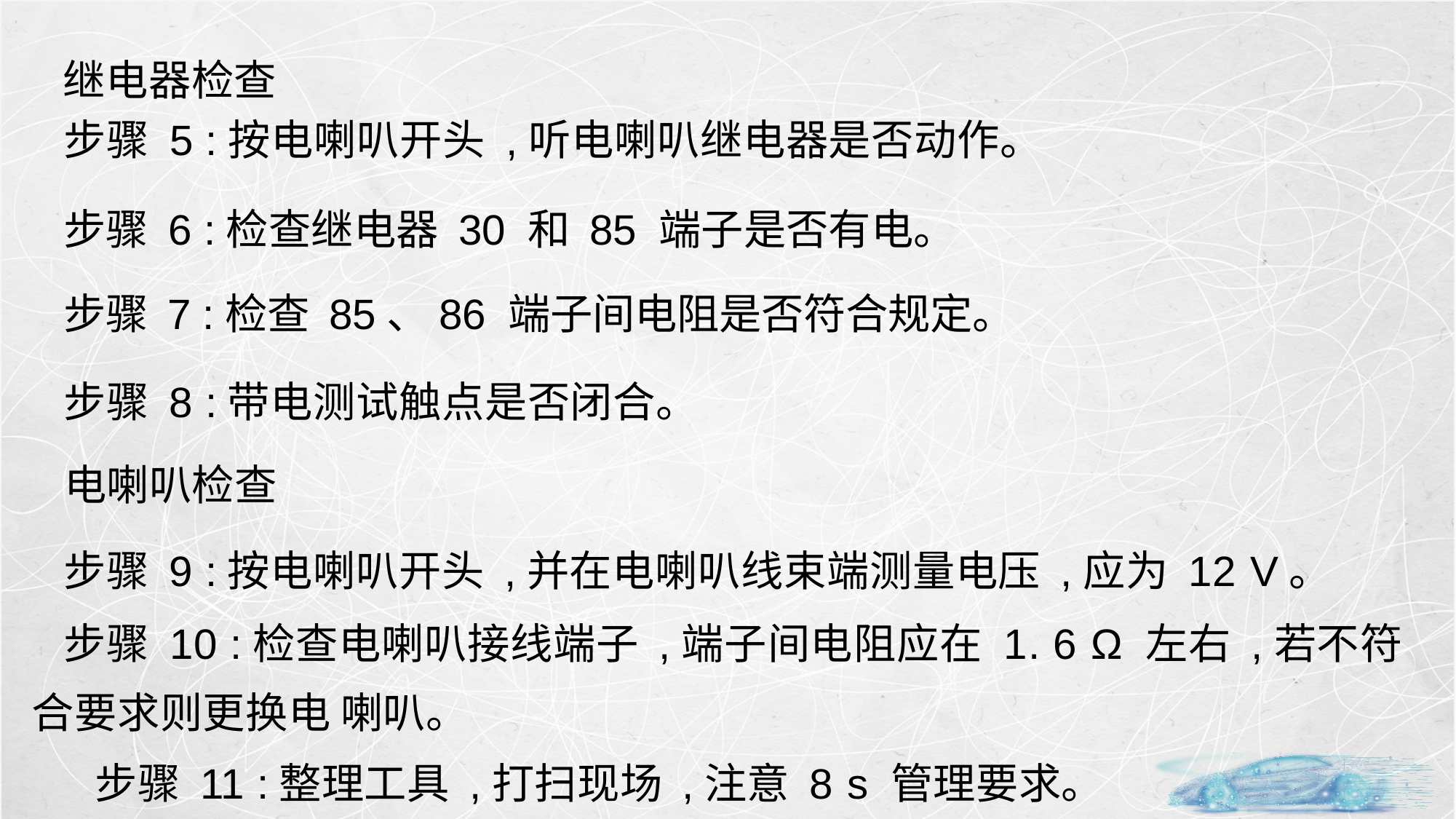

继电器检查
步骤 5 :按电喇叭开头 ,听电喇叭继电器是否动作。

步骤 6 :检查继电器 30 和 85 端子是否有电。

步骤 7 :检查 85、86 端子间电阻是否符合规定。

步骤 8 :带电测试触点是否闭合。

电喇叭检查

步骤 9 :按电喇叭开头 ,并在电喇叭线束端测量电压 ,应为 12 V。
步骤 10 :检查电喇叭接线端子 ,端子间电阻应在 1. 6 Ω 左右 ,若不符合要求则更换电 喇叭。

步骤 11 :整理工具 ,打扫现场 ,注意 8 s 管理要求。